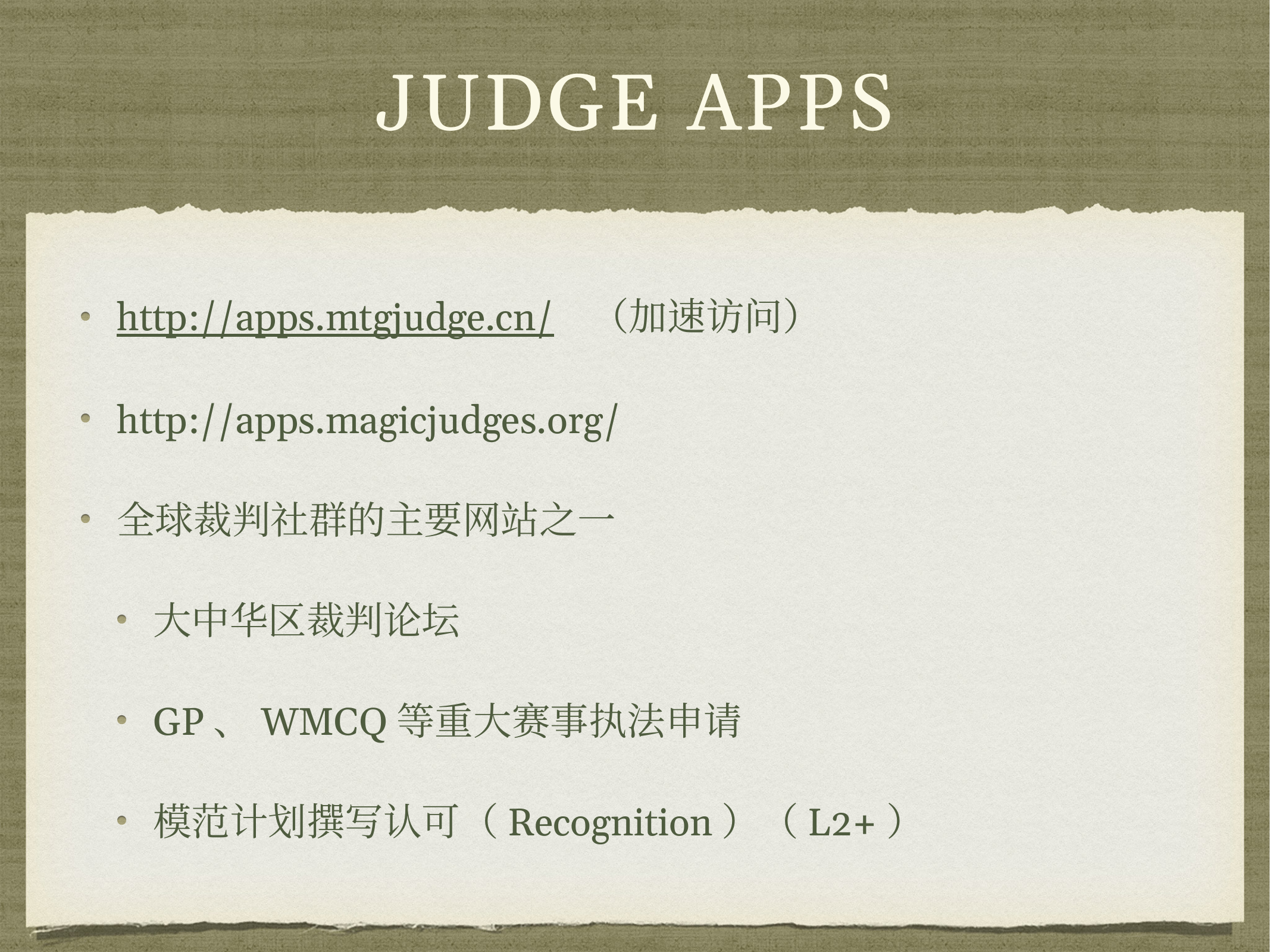

# Judge apps
http://apps.mtgjudge.cn/   （加速访问）
http://apps.magicjudges.org/
全球裁判社群的主要网站之一
大中华区裁判论坛
GP、WMCQ等重大赛事执法申请
模范计划撰写认可（Recognition）（L2+）